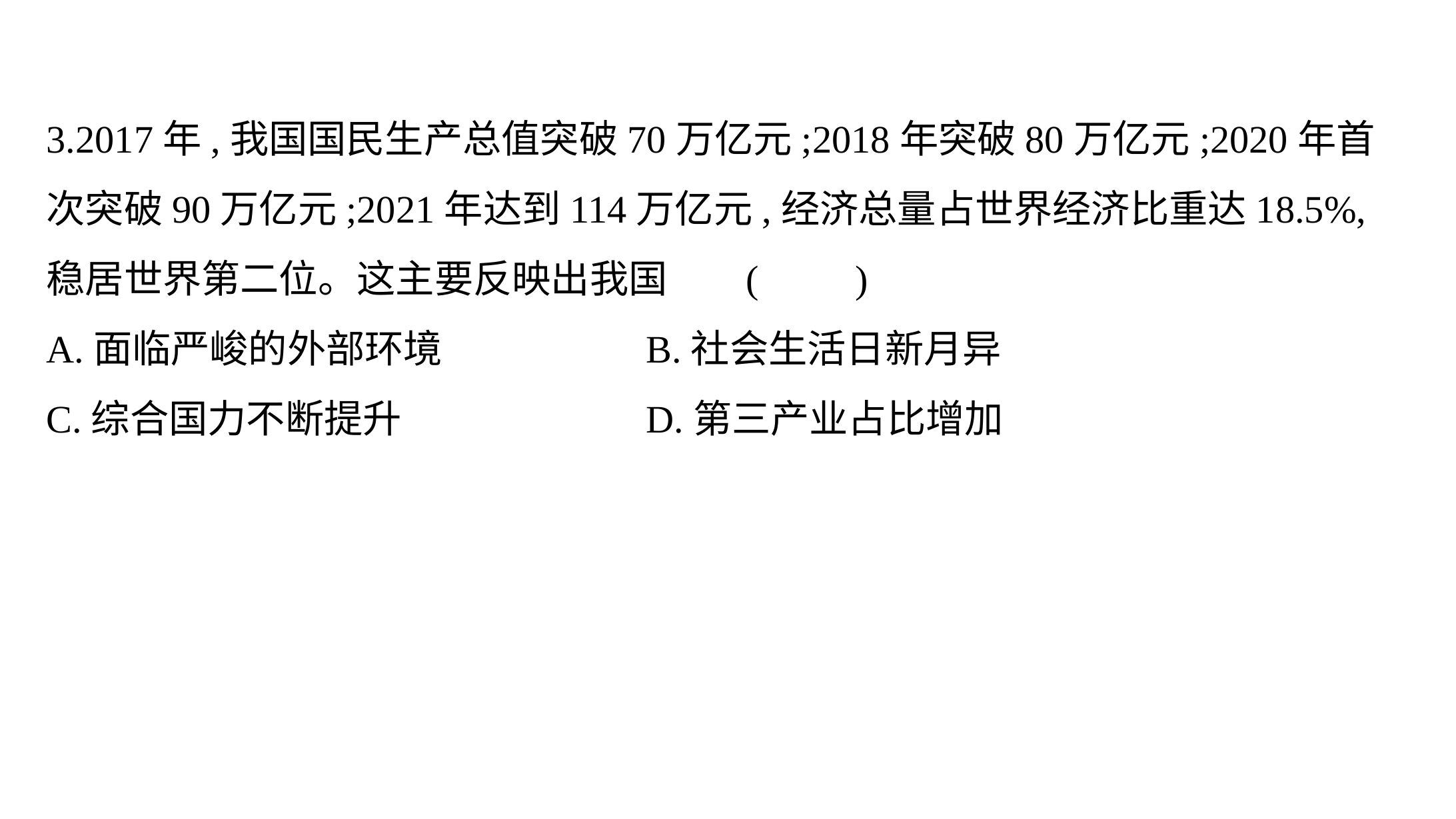

3.2017年,我国国民生产总值突破70万亿元;2018年突破80万亿元;2020年首次突破90万亿元;2021年达到114万亿元,经济总量占世界经济比重达18.5%,稳居世界第二位。这主要反映出我国	(　　)
A.面临严峻的外部环境			B.社会生活日新月异
C.综合国力不断提升			D.第三产业占比增加